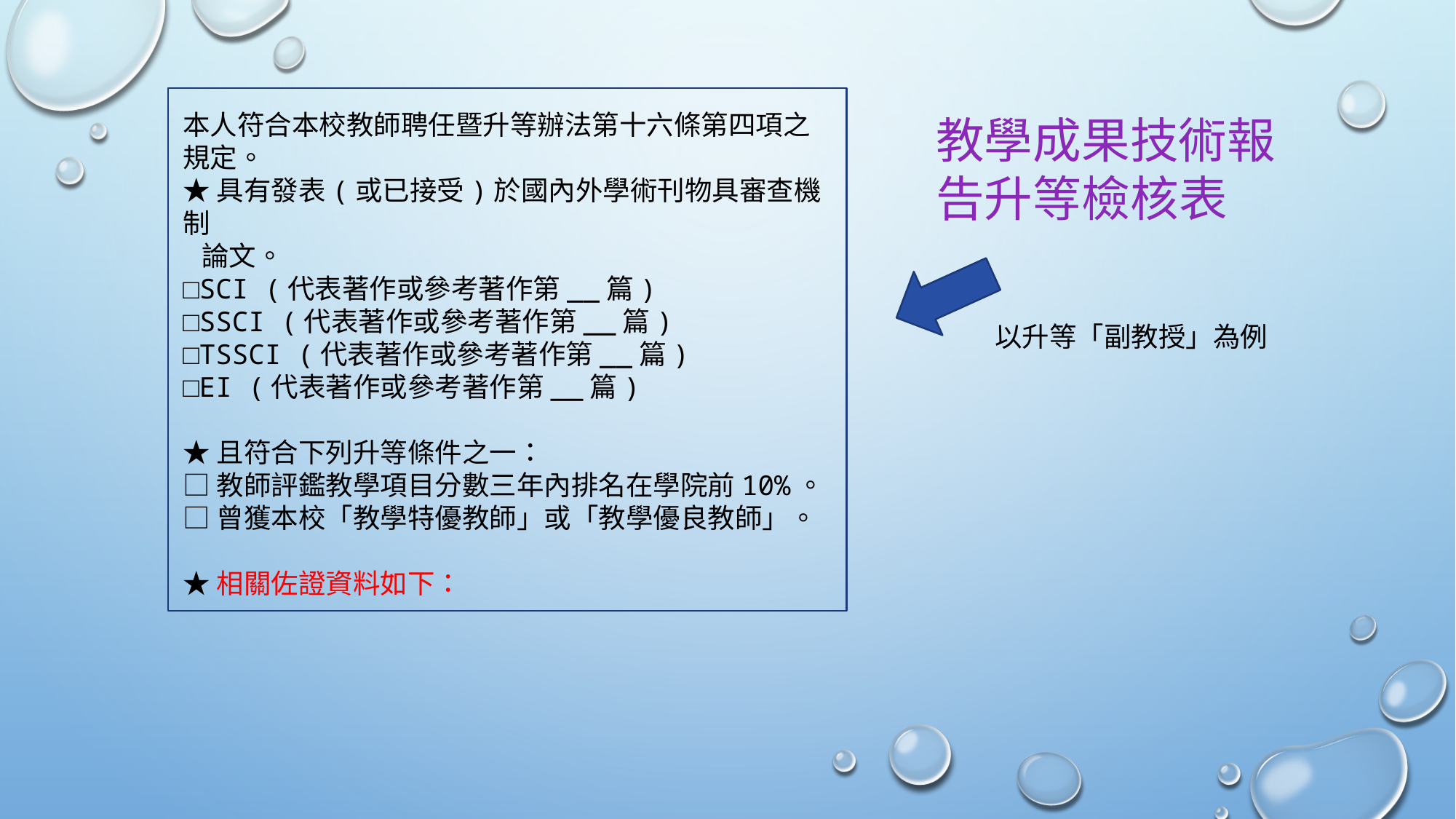

本人符合本校教師聘任暨升等辦法第十六條第四項之規定。
★具有發表(或已接受)於國內外學術刊物具審查機制
  論文。
□SCI (代表著作或參考著作第__篇)
□SSCI (代表著作或參考著作第__篇)
□TSSCI (代表著作或參考著作第__篇)
□EI (代表著作或參考著作第__篇)

★且符合下列升等條件之一：
□教師評鑑教學項目分數三年內排名在學院前10%。
□曾獲本校「教學特優教師」或「教學優良教師」。

★相關佐證資料如下：

教學成果技術報告升等檢核表

以升等「副教授」為例